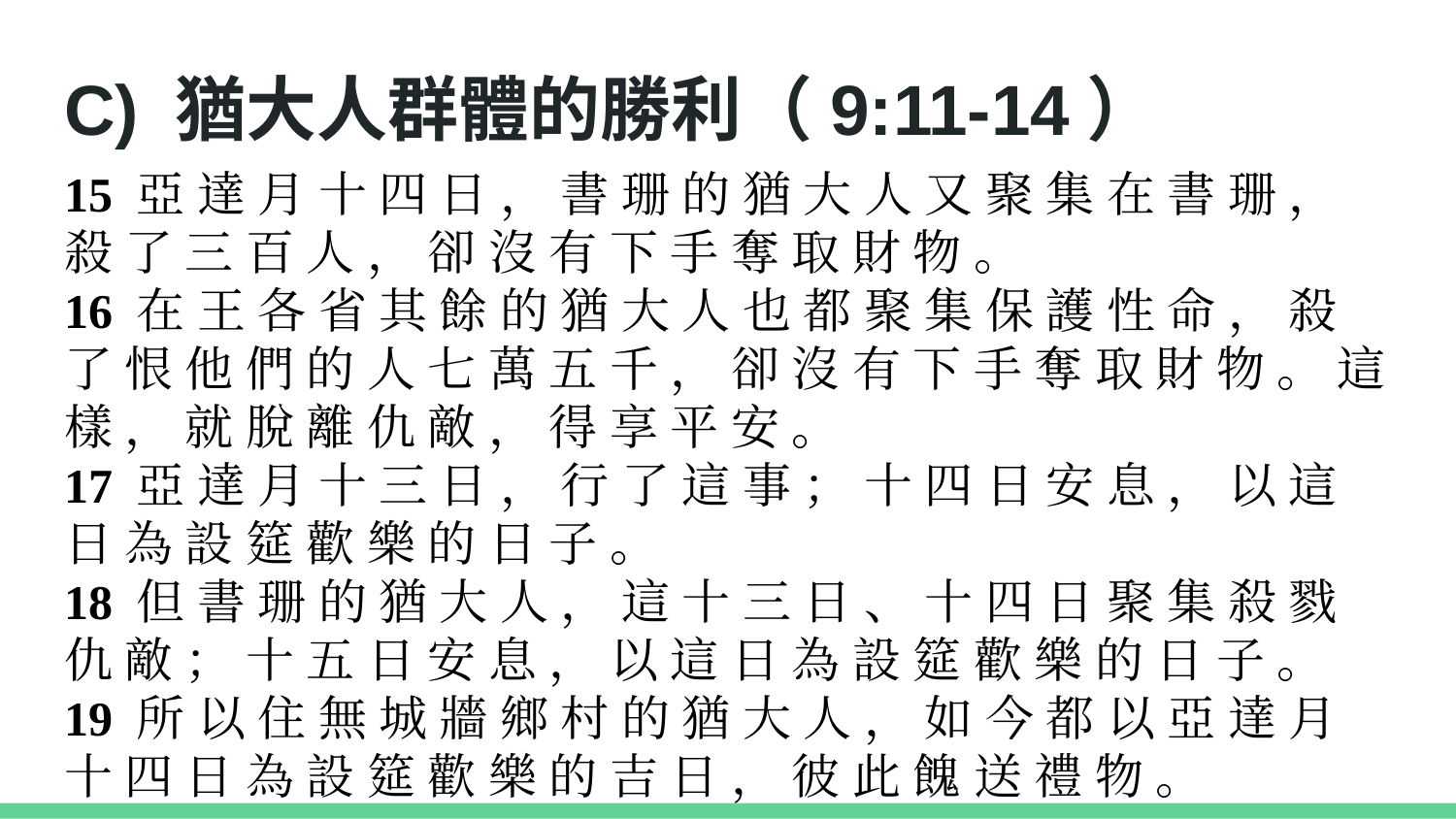

# C) 猶大人群體的勝利（9:11-14）
15 亞 達 月 十 四 日 ， 書 珊 的 猶 大 人 又 聚 集 在 書 珊 ， 殺 了 三 百 人 ， 卻 沒 有 下 手 奪 取 財 物 。
16 在 王 各 省 其 餘 的 猶 大 人 也 都 聚 集 保 護 性 命 ， 殺 了 恨 他 們 的 人 七 萬 五 千 ， 卻 沒 有 下 手 奪 取 財 物 。 這 樣 ， 就 脫 離 仇 敵 ， 得 享 平 安 。
17 亞 達 月 十 三 日 ， 行 了 這 事 ； 十 四 日 安 息 ， 以 這 日 為 設 筵 歡 樂 的 日 子 。
18 但 書 珊 的 猶 大 人 ， 這 十 三 日 、 十 四 日 聚 集 殺 戮 仇 敵 ； 十 五 日 安 息 ， 以 這 日 為 設 筵 歡 樂 的 日 子 。
19 所 以 住 無 城 牆 鄉 村 的 猶 大 人 ， 如 今 都 以 亞 達 月 十 四 日 為 設 筵 歡 樂 的 吉 日 ， 彼 此 餽 送 禮 物 。